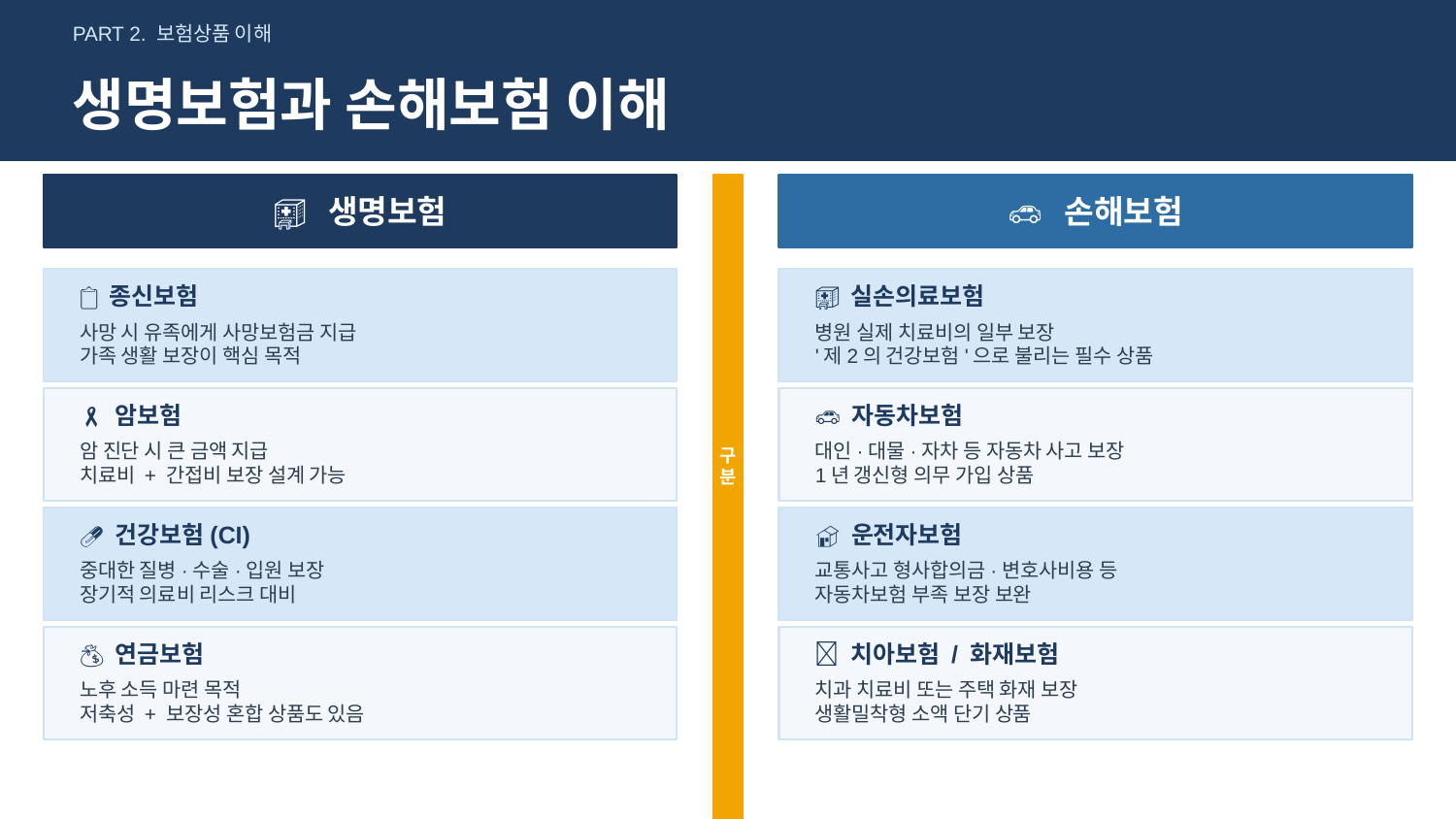

PART 2. 보험상품 이해
생명보험과 손해보험 이해

🏥  생명보험

🚗  손해보험

📋 종신보험
🏥 실손의료보험
사망 시 유족에게 사망보험금 지급
가족 생활 보장이 핵심 목적
병원 실제 치료비의 일부 보장
'제2의 건강보험'으로 불리는 필수 상품

🎗️ 암보험
🚗 자동차보험
암 진단 시 큰 금액 지급
치료비 + 간접비 보장 설계 가능
대인·대물·자차 등 자동차 사고 보장
1년 갱신형 의무 가입 상품
구분

💊 건강보험(CI)
🏠 운전자보험
중대한 질병·수술·입원 보장
장기적 의료비 리스크 대비
교통사고 형사합의금·변호사비용 등
자동차보험 부족 보장 보완

💰 연금보험
🦷 치아보험 / 화재보험
노후 소득 마련 목적
저축성 + 보장성 혼합 상품도 있음
치과 치료비 또는 주택 화재 보장
생활밀착형 소액 단기 상품